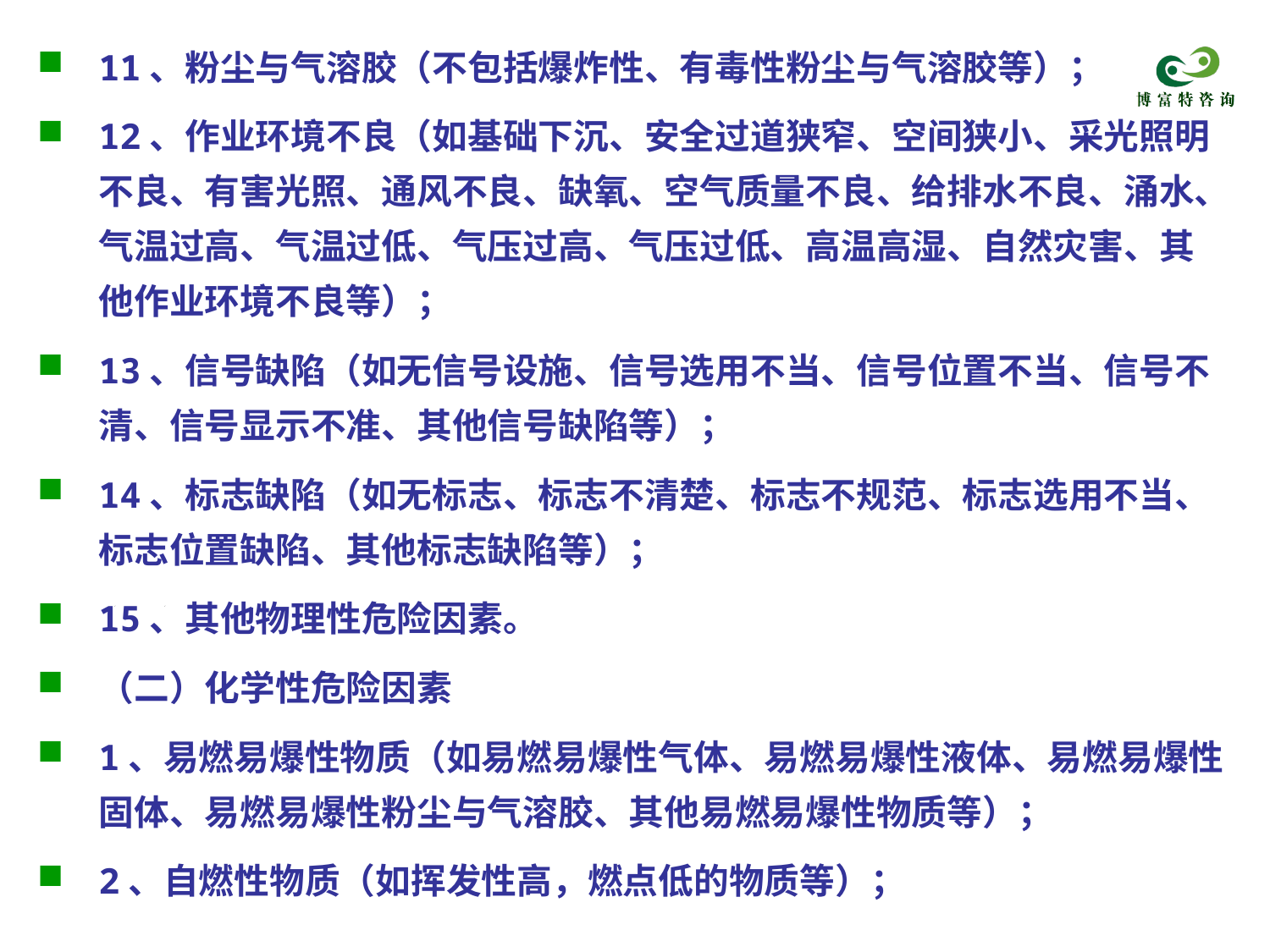

11、粉尘与气溶胶（不包括爆炸性、有毒性粉尘与气溶胶等）；
12、作业环境不良（如基础下沉、安全过道狭窄、空间狭小、采光照明不良、有害光照、通风不良、缺氧、空气质量不良、给排水不良、涌水、气温过高、气温过低、气压过高、气压过低、高温高湿、自然灾害、其他作业环境不良等）；
13、信号缺陷（如无信号设施、信号选用不当、信号位置不当、信号不清、信号显示不准、其他信号缺陷等）；
14、标志缺陷（如无标志、标志不清楚、标志不规范、标志选用不当、标志位置缺陷、其他标志缺陷等）；
15、其他物理性危险因素。
（二）化学性危险因素
1、易燃易爆性物质（如易燃易爆性气体、易燃易爆性液体、易燃易爆性固体、易燃易爆性粉尘与气溶胶、其他易燃易爆性物质等）；
2、自燃性物质（如挥发性高，燃点低的物质等）；